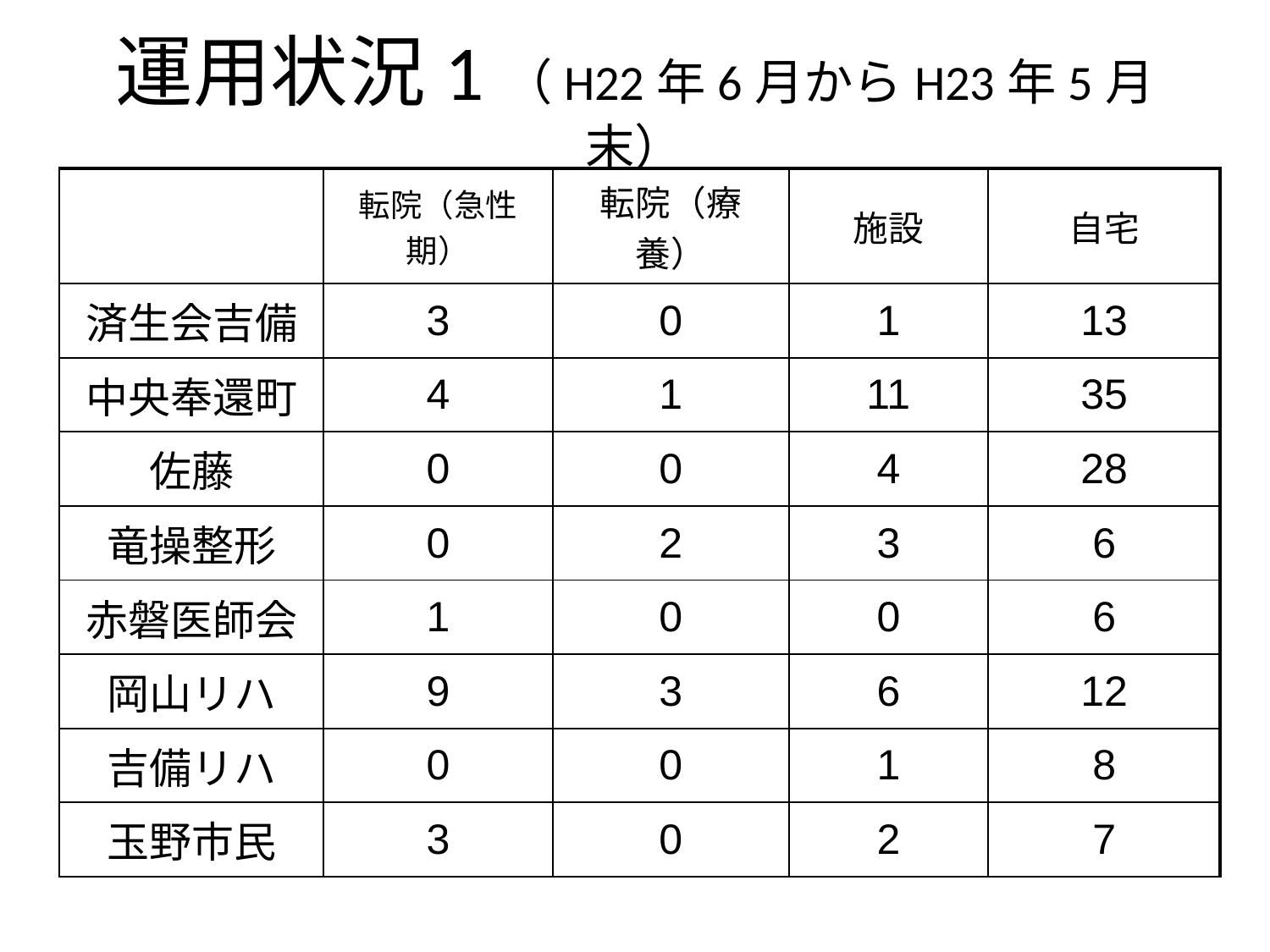

# 運用状況1（H22年6月からH23年5月末）
|  | 転院（急性期） | 転院（療養） | 施設 | 自宅 |
| --- | --- | --- | --- | --- |
| 済生会吉備 | 3 | 0 | 1 | 13 |
| 中央奉還町 | 4 | 1 | 11 | 35 |
| 佐藤 | 0 | 0 | 4 | 28 |
| 竜操整形 | 0 | 2 | 3 | 6 |
| 赤磐医師会 | 1 | 0 | 0 | 6 |
| 岡山リハ | 9 | 3 | 6 | 12 |
| 吉備リハ | 0 | 0 | 1 | 8 |
| 玉野市民 | 3 | 0 | 2 | 7 |